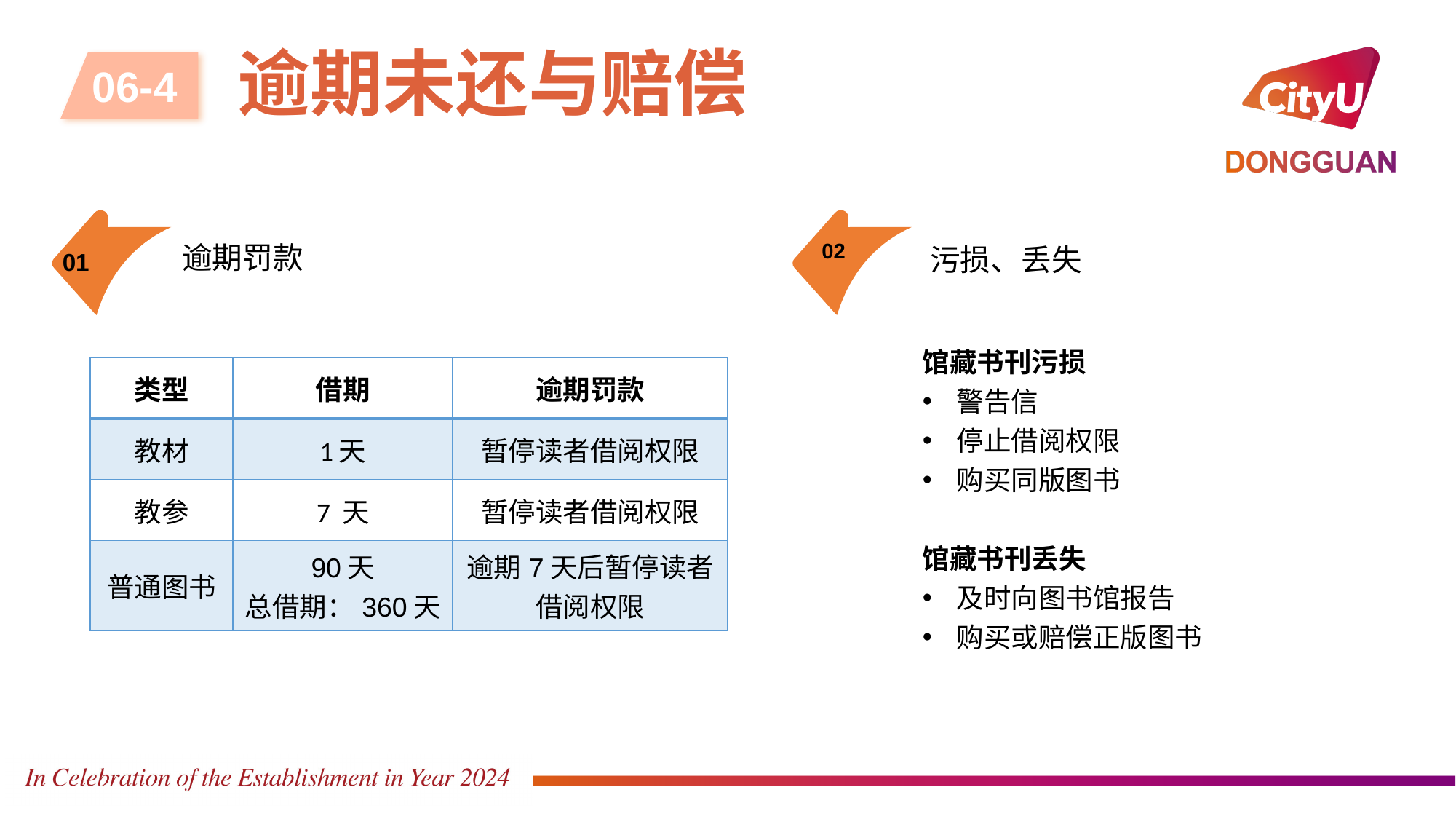

# 逾期未还与赔偿
06-4

02
馆藏书刊污损
警告信
停止借阅权限
购买同版图书

馆藏书刊丢失
及时向图书馆报告
购买或赔偿正版图书

01

01

02
污损、丢失

逾期罚款
| 类型 | 借期 | 逾期罚款 |
| --- | --- | --- |
| 教材 | 1天 | 暂停读者借阅权限 |
| 教参 | 7 天 | 暂停读者借阅权限 |
| 普通图书 | 90天 总借期：360天 | 逾期7天后暂停读者借阅权限 |